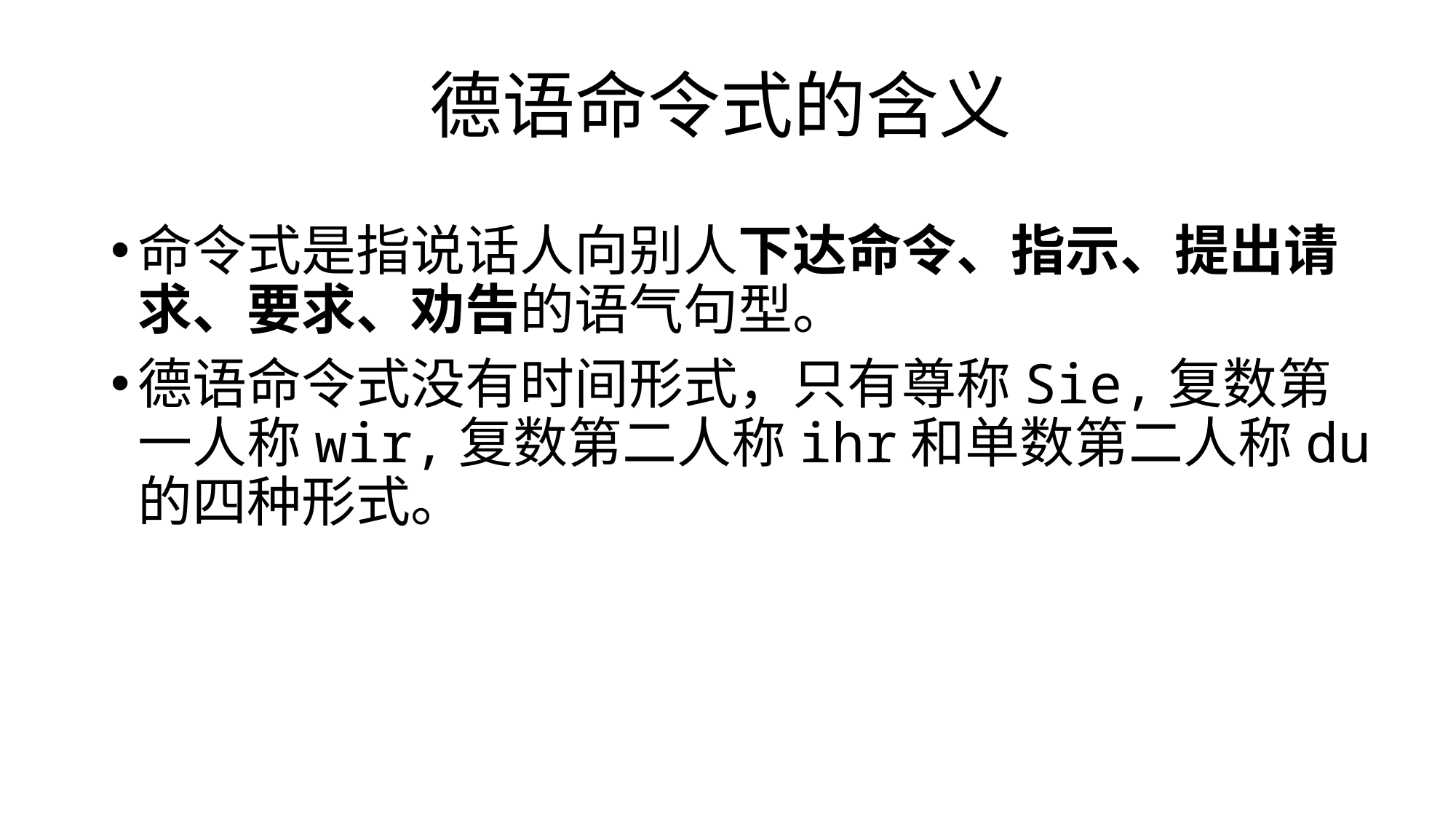

# 德语命令式的含义
命令式是指说话人向别人下达命令、指示、提出请求、要求、劝告的语气句型。
德语命令式没有时间形式，只有尊称Sie,复数第一人称wir,复数第二人称ihr和单数第二人称du的四种形式。